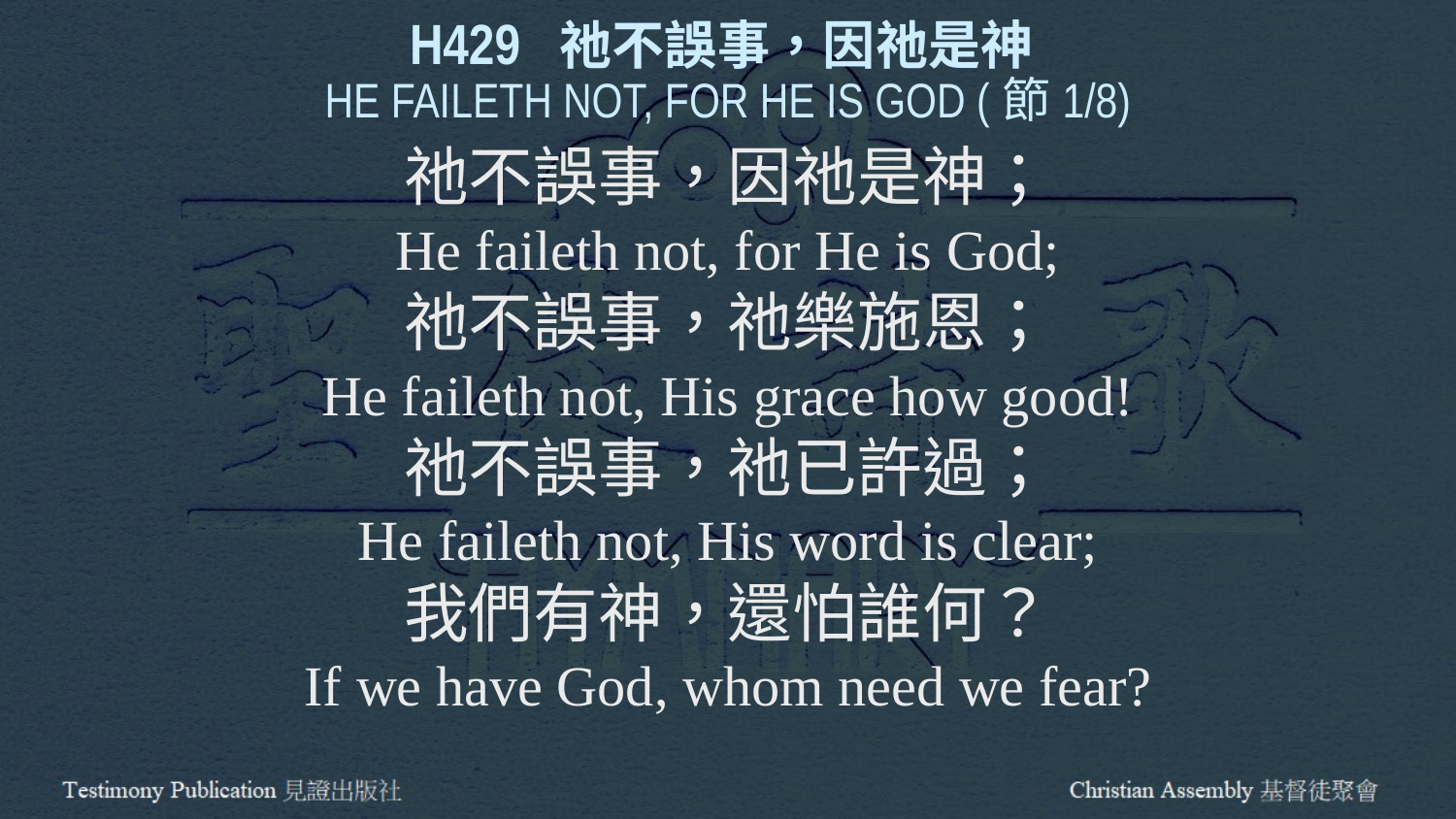

H429  祂不誤事，因祂是神
HE FAILETH NOT, FOR HE IS GOD (節1/8)
祂不誤事，因祂是神；
He faileth not, for He is God;
祂不誤事，祂樂施恩；
He faileth not, His grace how good!
祂不誤事，祂已許過；
He faileth not, His word is clear;
我們有神，還怕誰何？
If we have God, whom need we fear?